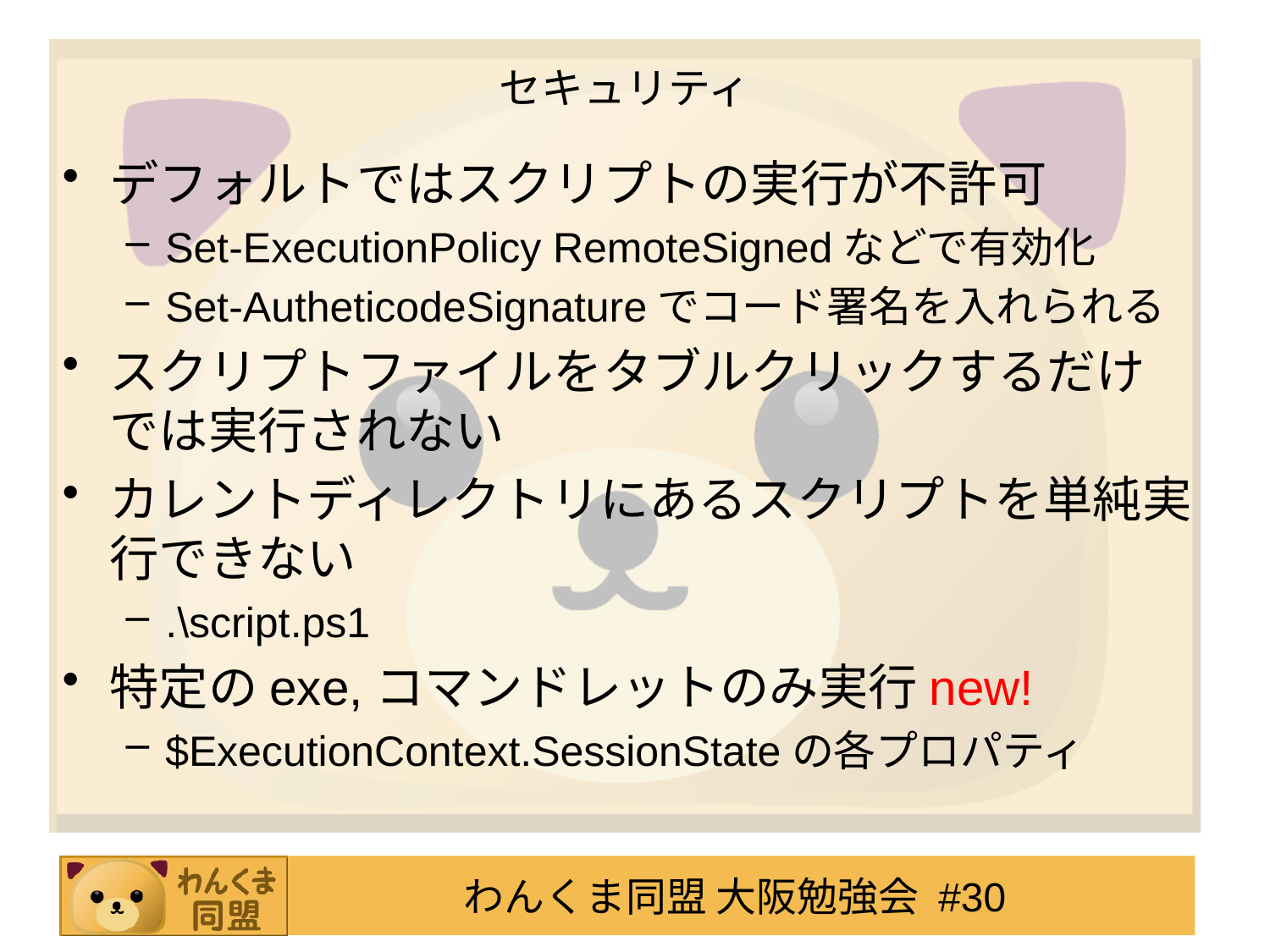

# セキュリティ
デフォルトではスクリプトの実行が不許可
Set-ExecutionPolicy RemoteSignedなどで有効化
Set-AutheticodeSignatureでコード署名を入れられる
スクリプトファイルをタブルクリックするだけでは実行されない
カレントディレクトリにあるスクリプトを単純実行できない
.\script.ps1
特定のexe,コマンドレットのみ実行new!
$ExecutionContext.SessionStateの各プロパティ